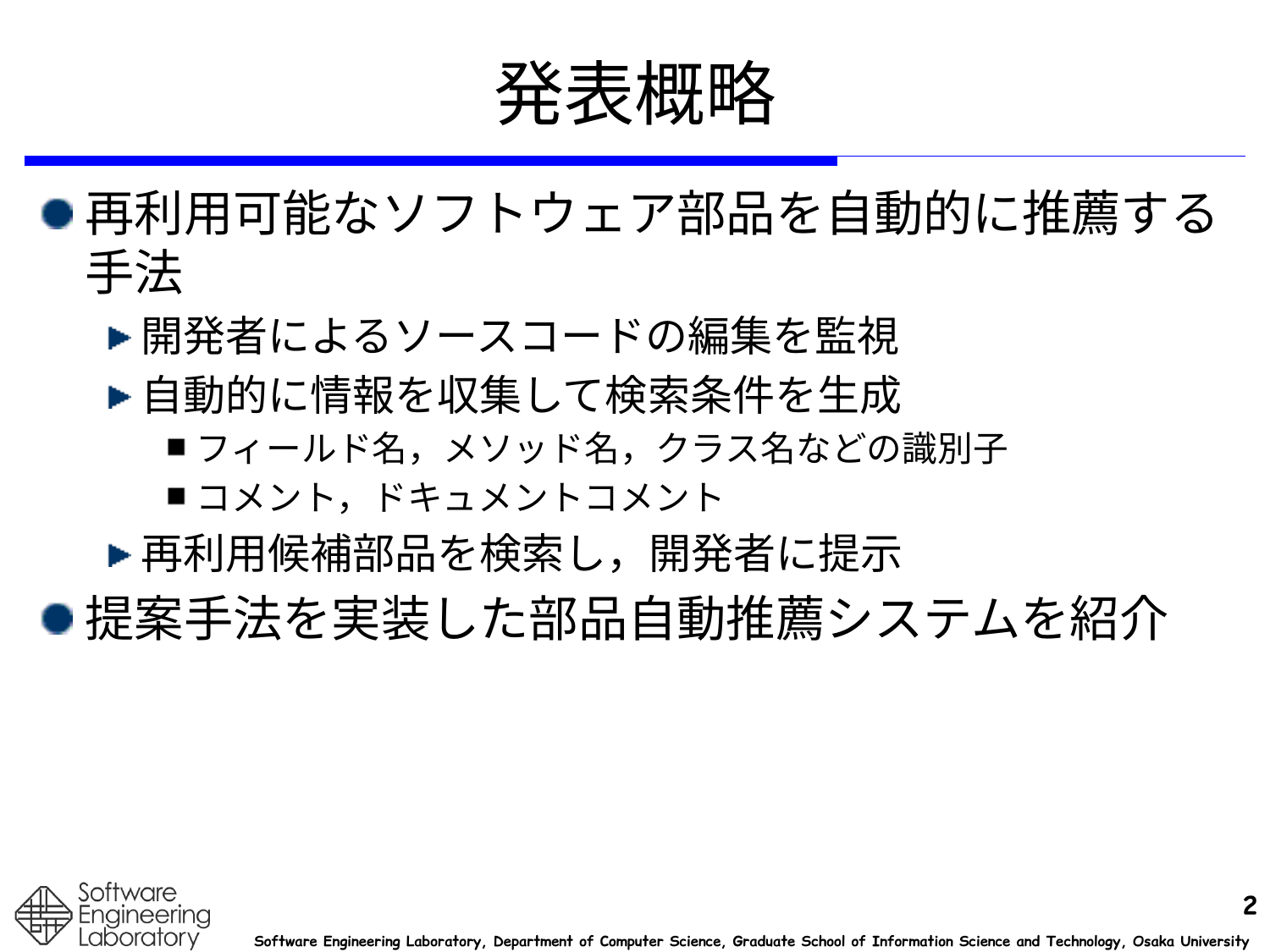

# 発表概略
再利用可能なソフトウェア部品を自動的に推薦する手法
開発者によるソースコードの編集を監視
自動的に情報を収集して検索条件を生成
フィールド名，メソッド名，クラス名などの識別子
コメント，ドキュメントコメント
再利用候補部品を検索し，開発者に提示
提案手法を実装した部品自動推薦システムを紹介